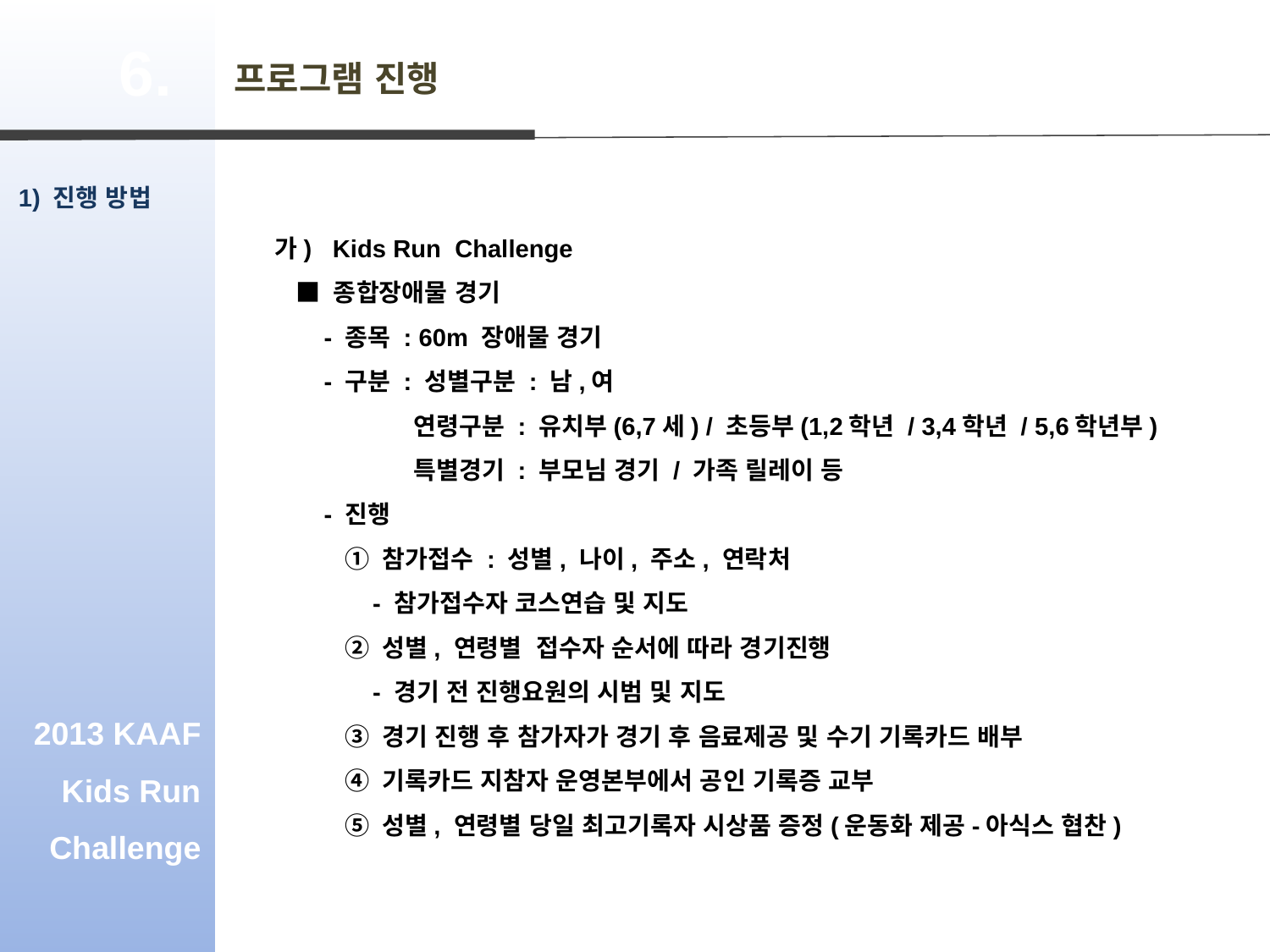

2013 KAAF
Kids Run
Challenge
6.
프로그램 진행

1) 진행 방법
가)   Kids Run  Challenge
   ■ 종합장애물 경기
       - 종목 : 60m 장애물 경기
       - 구분 : 성별구분 : 남,여
                   연령구분 : 유치부(6,7세) / 초등부(1,2학년 / 3,4학년 / 5,6학년부)
                   특별경기 : 부모님 경기 / 가족 릴레이 등
       - 진행
          ① 참가접수 : 성별, 나이, 주소, 연락처
              - 참가접수자 코스연습 및 지도
          ② 성별, 연령별  접수자 순서에 따라 경기진행
              - 경기 전 진행요원의 시범 및 지도
          ③ 경기 진행 후 참가자가 경기 후 음료제공 및 수기 기록카드 배부
          ④ 기록카드 지참자 운영본부에서 공인 기록증 교부
          ⑤ 성별, 연령별 당일 최고기록자 시상품 증정(운동화 제공-아식스 협찬)

12